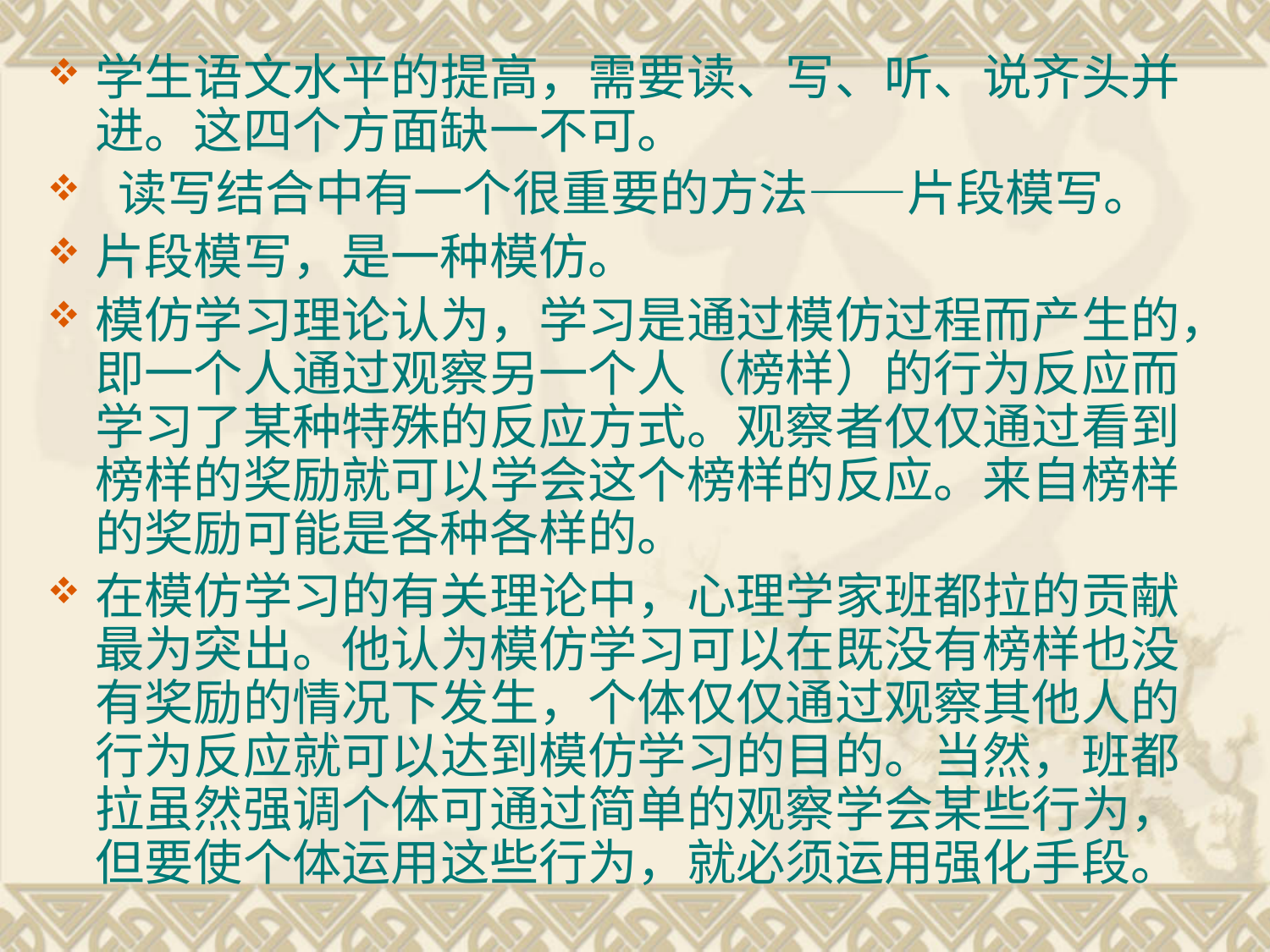

学生语文水平的提高，需要读、写、听、说齐头并进。这四个方面缺一不可。
 读写结合中有一个很重要的方法——片段模写。
片段模写，是一种模仿。
模仿学习理论认为，学习是通过模仿过程而产生的，即一个人通过观察另一个人（榜样）的行为反应而学习了某种特殊的反应方式。观察者仅仅通过看到榜样的奖励就可以学会这个榜样的反应。来自榜样的奖励可能是各种各样的。
在模仿学习的有关理论中，心理学家班都拉的贡献最为突出。他认为模仿学习可以在既没有榜样也没有奖励的情况下发生，个体仅仅通过观察其他人的行为反应就可以达到模仿学习的目的。当然，班都拉虽然强调个体可通过简单的观察学会某些行为，但要使个体运用这些行为，就必须运用强化手段。